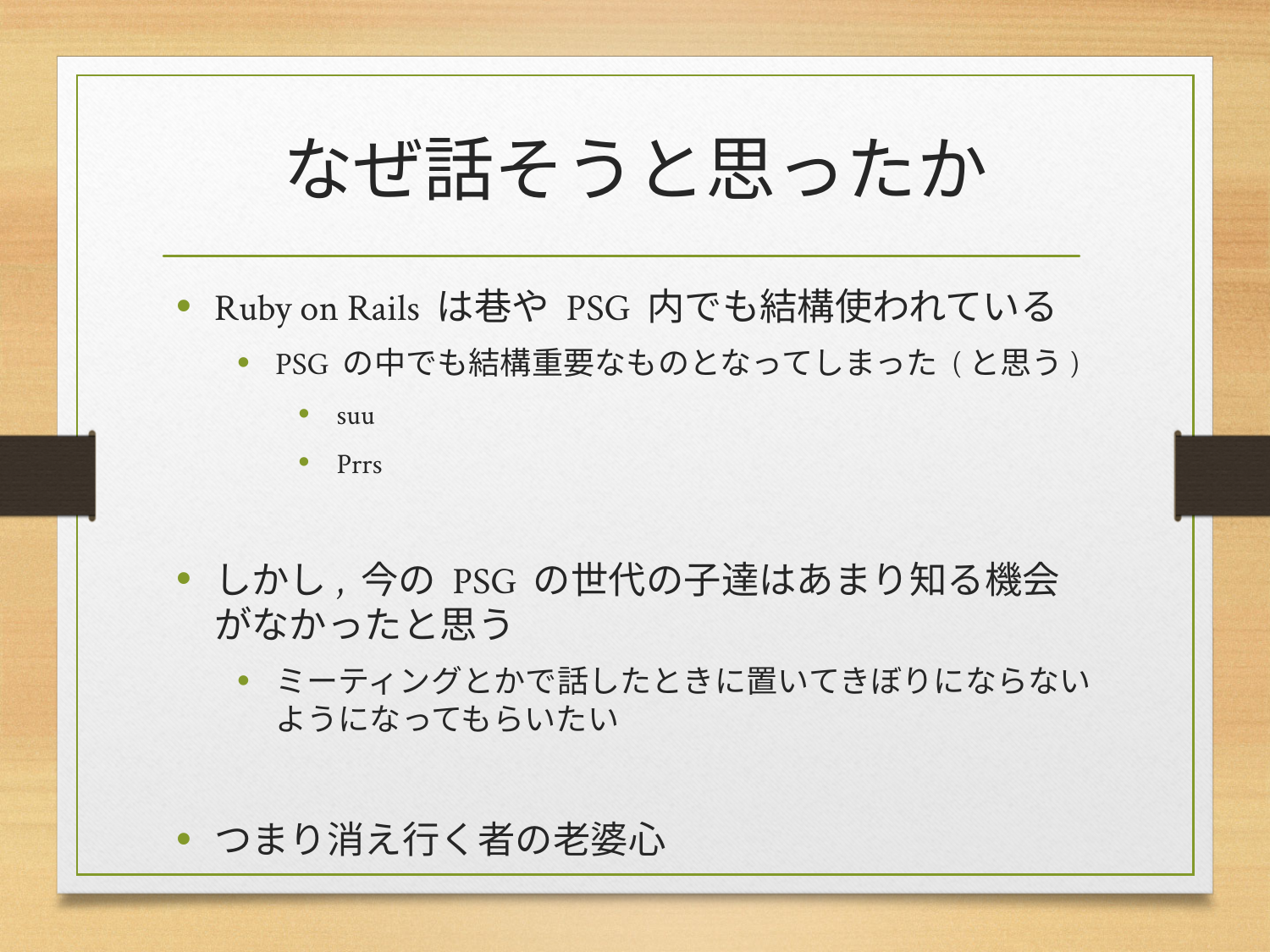

# なぜ話そうと思ったか
Ruby on Rails は巷や PSG 内でも結構使われている
PSG の中でも結構重要なものとなってしまった (と思う)
suu
Prrs

しかし, 今の PSG の世代の子達はあまり知る機会がなかったと思う
ミーティングとかで話したときに置いてきぼりにならないようになってもらいたい

つまり消え行く者の老婆心